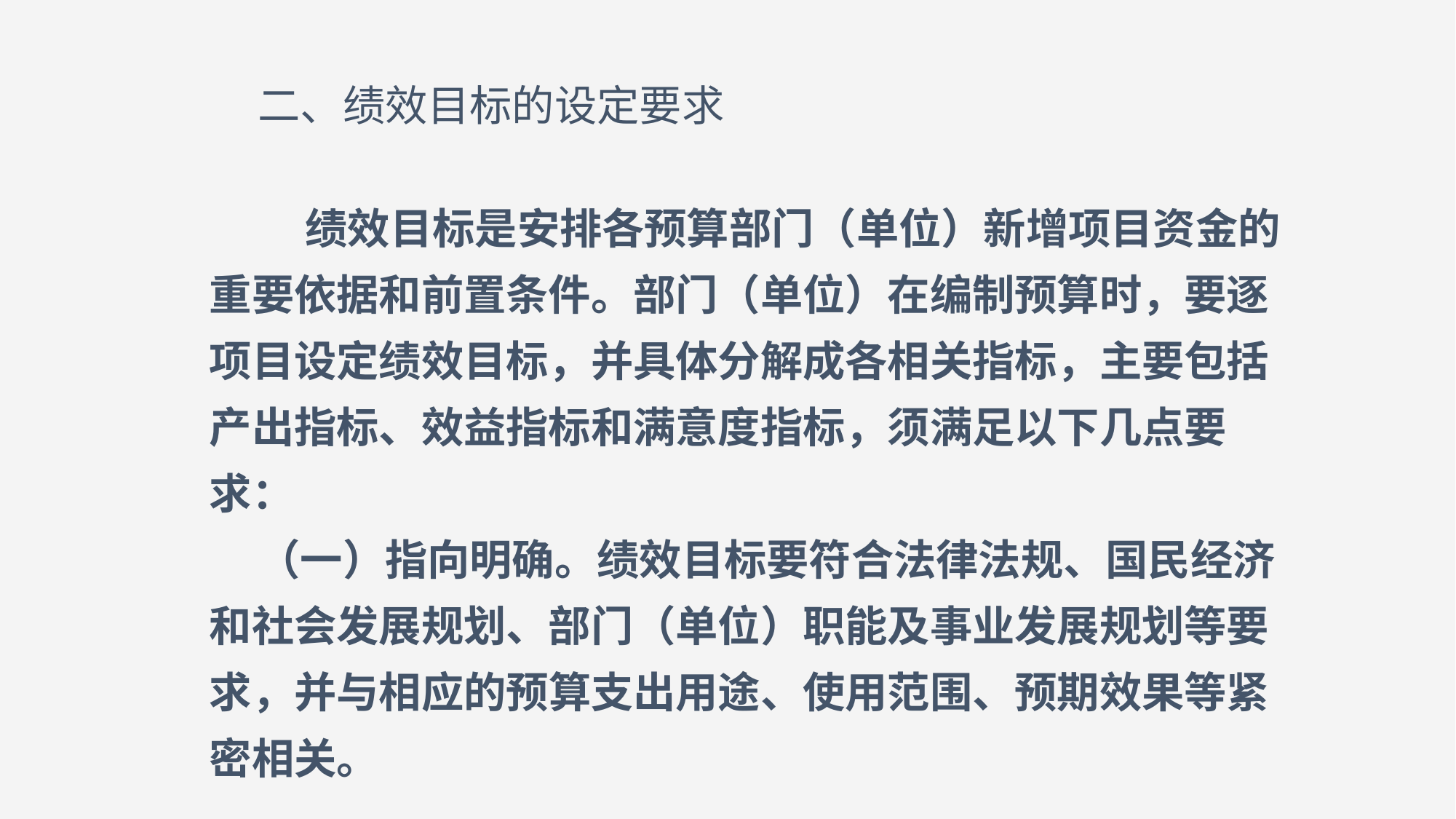

二、绩效目标的设定要求

    绩效目标是安排各预算部门（单位）新增项目资金的重要依据和前置条件。部门（单位）在编制预算时，要逐项目设定绩效目标，并具体分解成各相关指标，主要包括产出指标、效益指标和满意度指标，须满足以下几点要求：（一）指向明确。绩效目标要符合法律法规、国民经济和社会发展规划、部门（单位）职能及事业发展规划等要求，并与相应的预算支出用途、使用范围、预期效果等紧密相关。